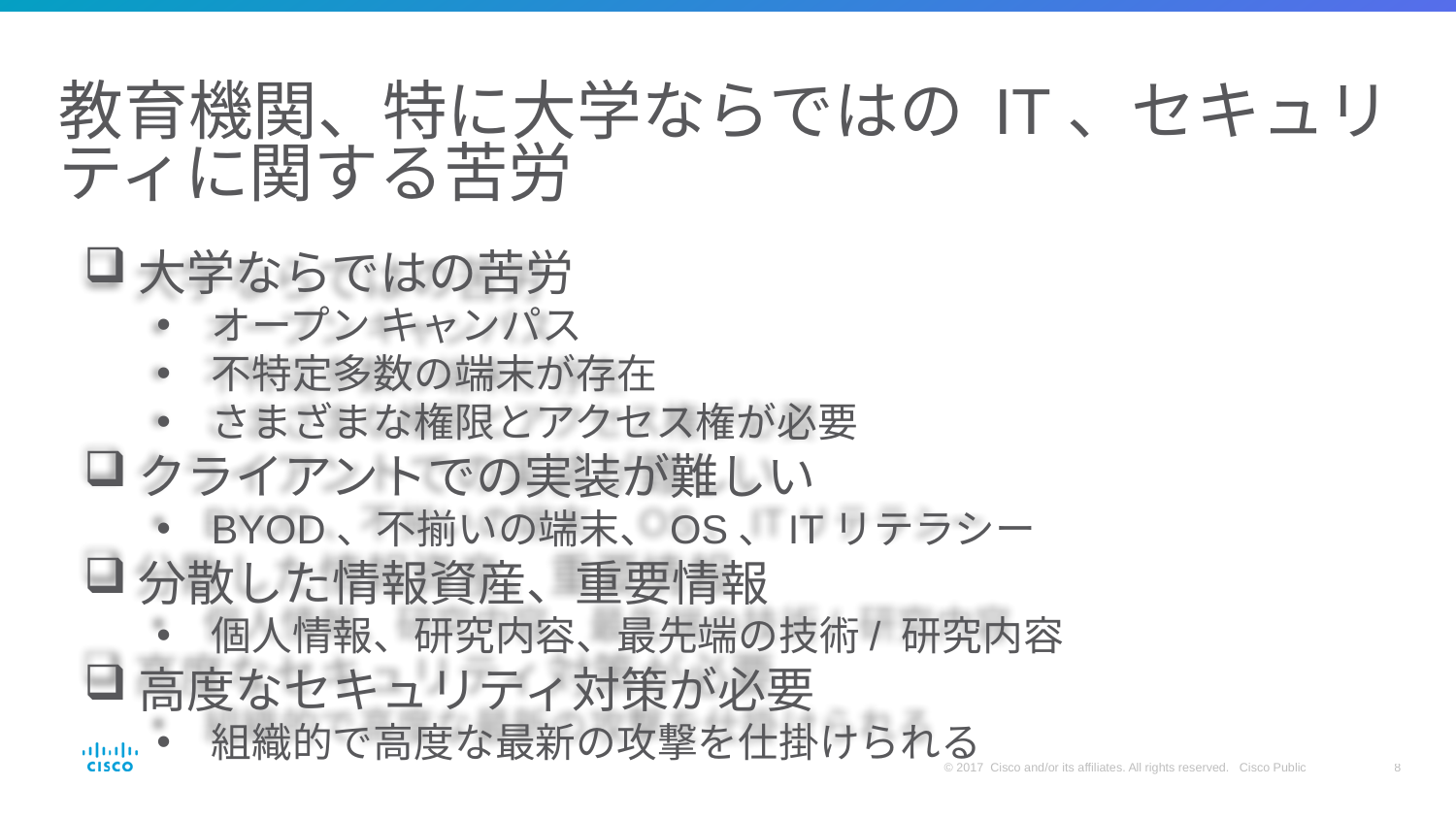

# 教育機関、特に大学ならではの IT、セキュリティに関する苦労
大学ならではの苦労
オープン キャンパス
不特定多数の端末が存在
さまざまな権限とアクセス権が必要
クライアントでの実装が難しい
BYOD、不揃いの端末、OS、ITリテラシー
分散した情報資産、重要情報
個人情報、研究内容、最先端の技術/ 研究内容
高度なセキュリティ対策が必要
組織的で高度な最新の攻撃を仕掛けられる